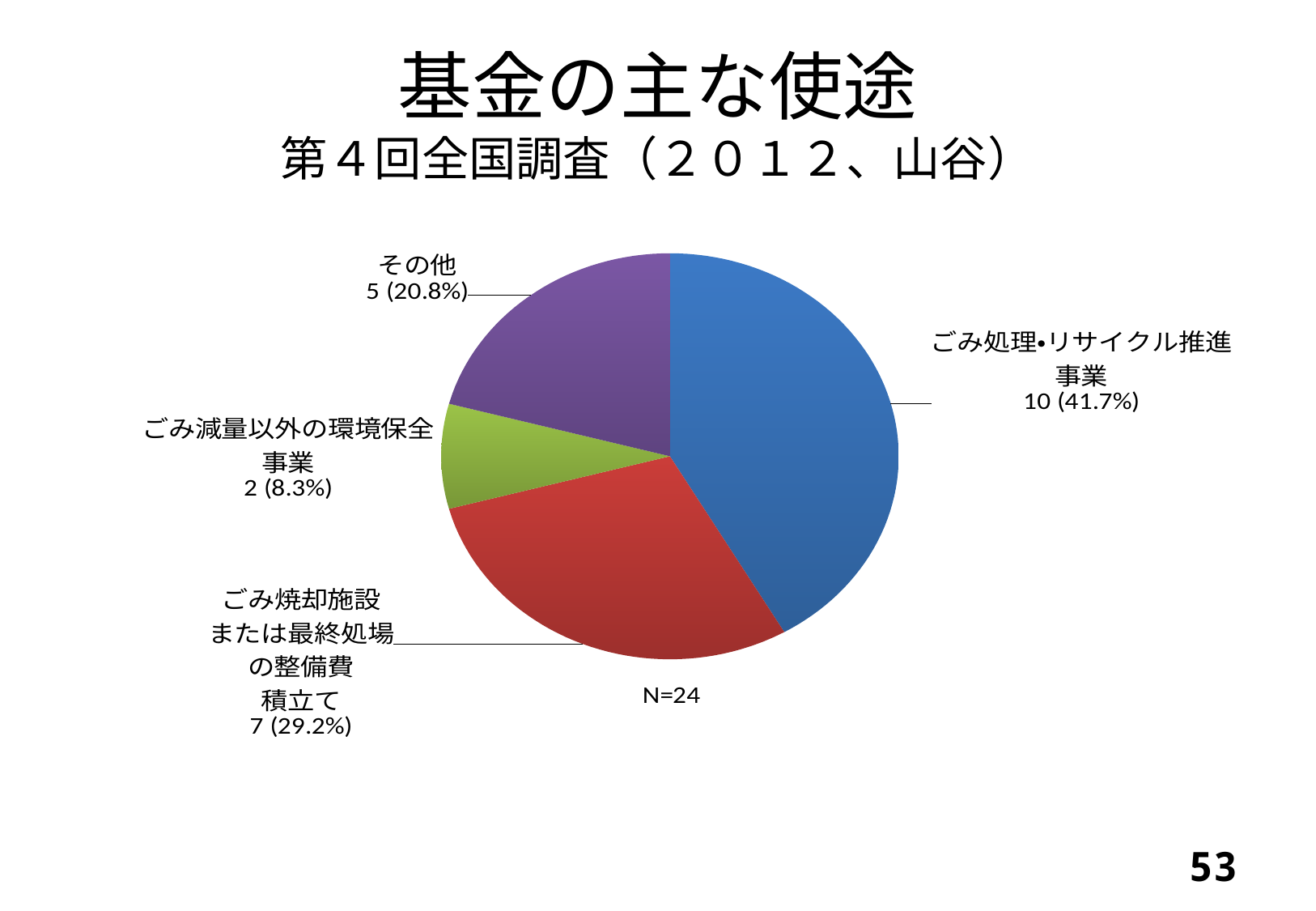

# 基金の主な使途 第４回全国調査（２０１２、山谷）

### Chart: N=24

| Category | 件数 |
|---|---|
| ごみ処理・リサイクル推進事業 | 10.0 |
| ごみ焼却施設または最終処分場の建設費積み立て | 7.0 |
| ごみ減量以外の環境保全事業 | 2.0 |
| その他 | 5.0 |
53